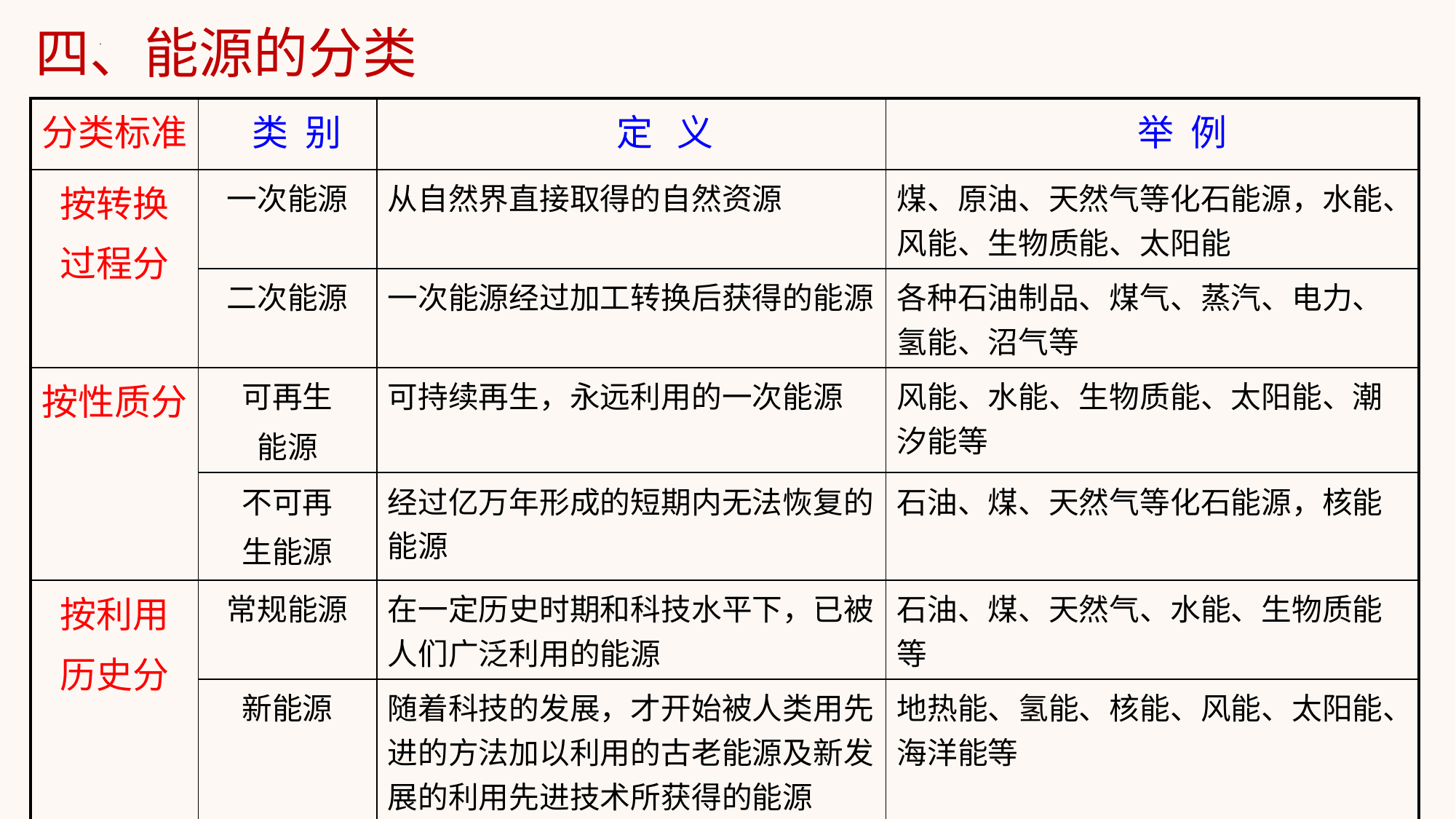

# 四、能源的分类
| 分类标准 | 类 别 | 定 义 | 举 例 |
| --- | --- | --- | --- |
| 按转换 过程分 | 一次能源 | 从自然界直接取得的自然资源 | 煤、原油、天然气等化石能源，水能、风能、生物质能、太阳能 |
|  | 二次能源 | 一次能源经过加工转换后获得的能源 | 各种石油制品、煤气、蒸汽、电力、氢能、沼气等 |
| 按性质分 | 可再生 能源 | 可持续再生，永远利用的一次能源 | 风能、水能、生物质能、太阳能、潮汐能等 |
|  | 不可再 生能源 | 经过亿万年形成的短期内无法恢复的能源 | 石油、煤、天然气等化石能源，核能 |
| 按利用 历史分 | 常规能源 | 在一定历史时期和科技水平下，已被人们广泛利用的能源 | 石油、煤、天然气、水能、生物质能等 |
|  | 新能源 | 随着科技的发展，才开始被人类用先进的方法加以利用的古老能源及新发展的利用先进技术所获得的能源 | 地热能、氢能、核能、风能、太阳能、海洋能等 |